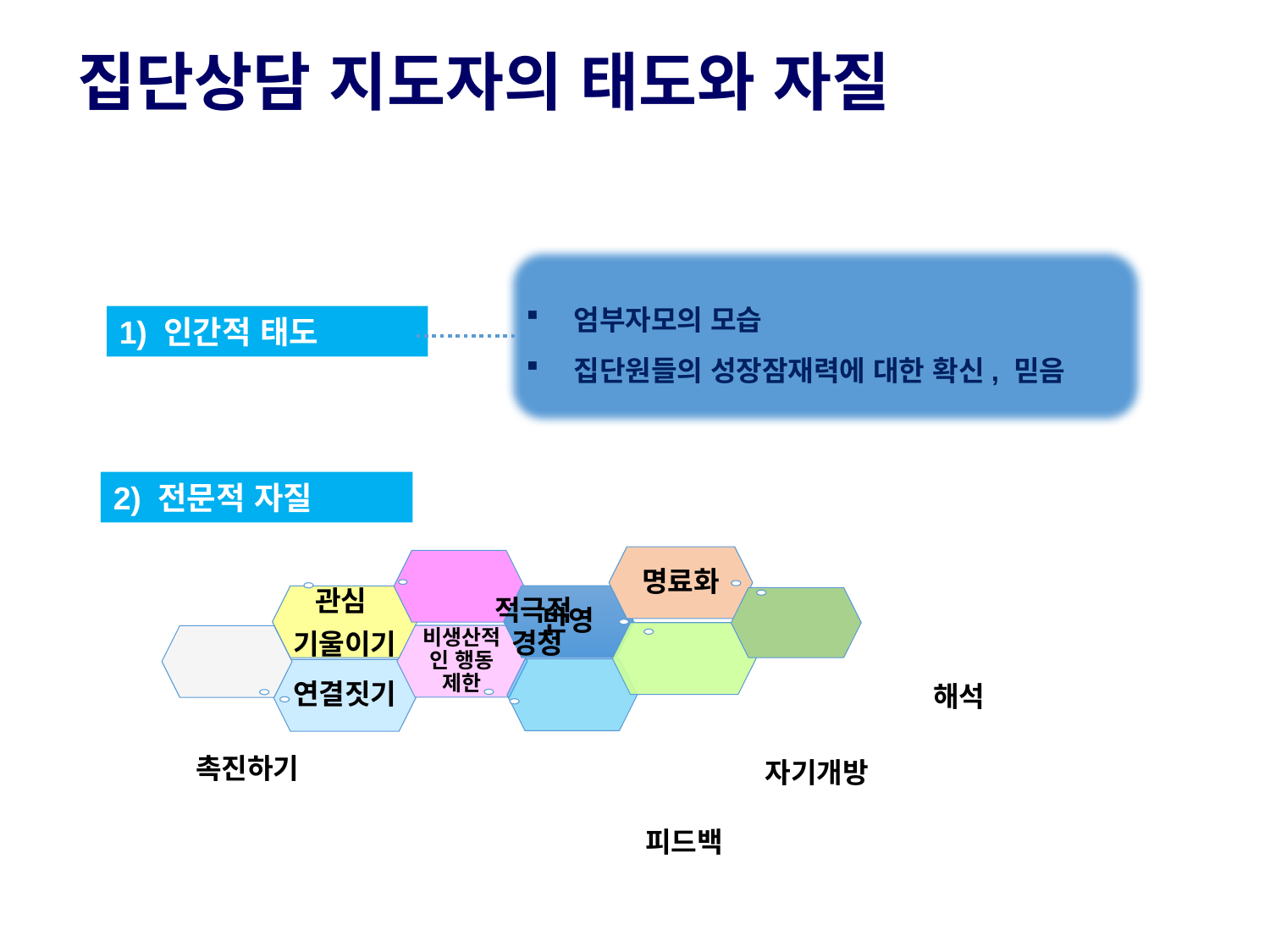

집단상담 지도자의 태도와 자질
엄부자모의 모습
집단원들의 성장잠재력에 대한 확신, 믿음
1) 인간적 태도
2) 전문적 자질
연결짓기
비생산적인 행동 제한
관심
기울이기
반영
명료화
해석
자기개방
적극적
경청
촉진하기
피드백